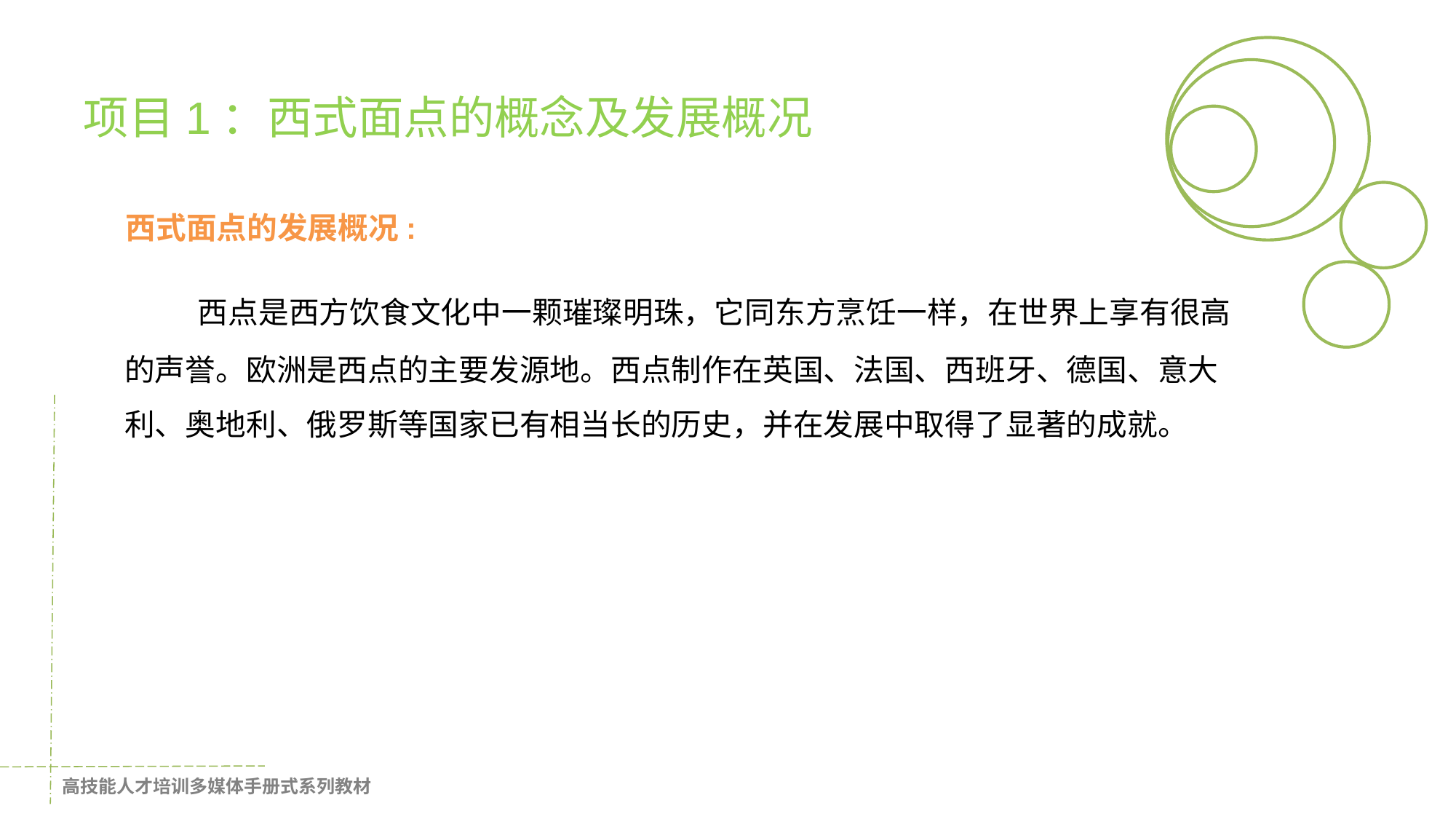

# 项目1：西式面点的概念及发展概况
     西式面点的发展概况:
           西点是西方饮食文化中一颗璀璨明珠，它同东方烹饪一样，在世界上享有很高的声誉。欧洲是西点的主要发源地。西点制作在英国、法国、西班牙、德国、意大利、奥地利、俄罗斯等国家已有相当长的历史，并在发展中取得了显著的成就。